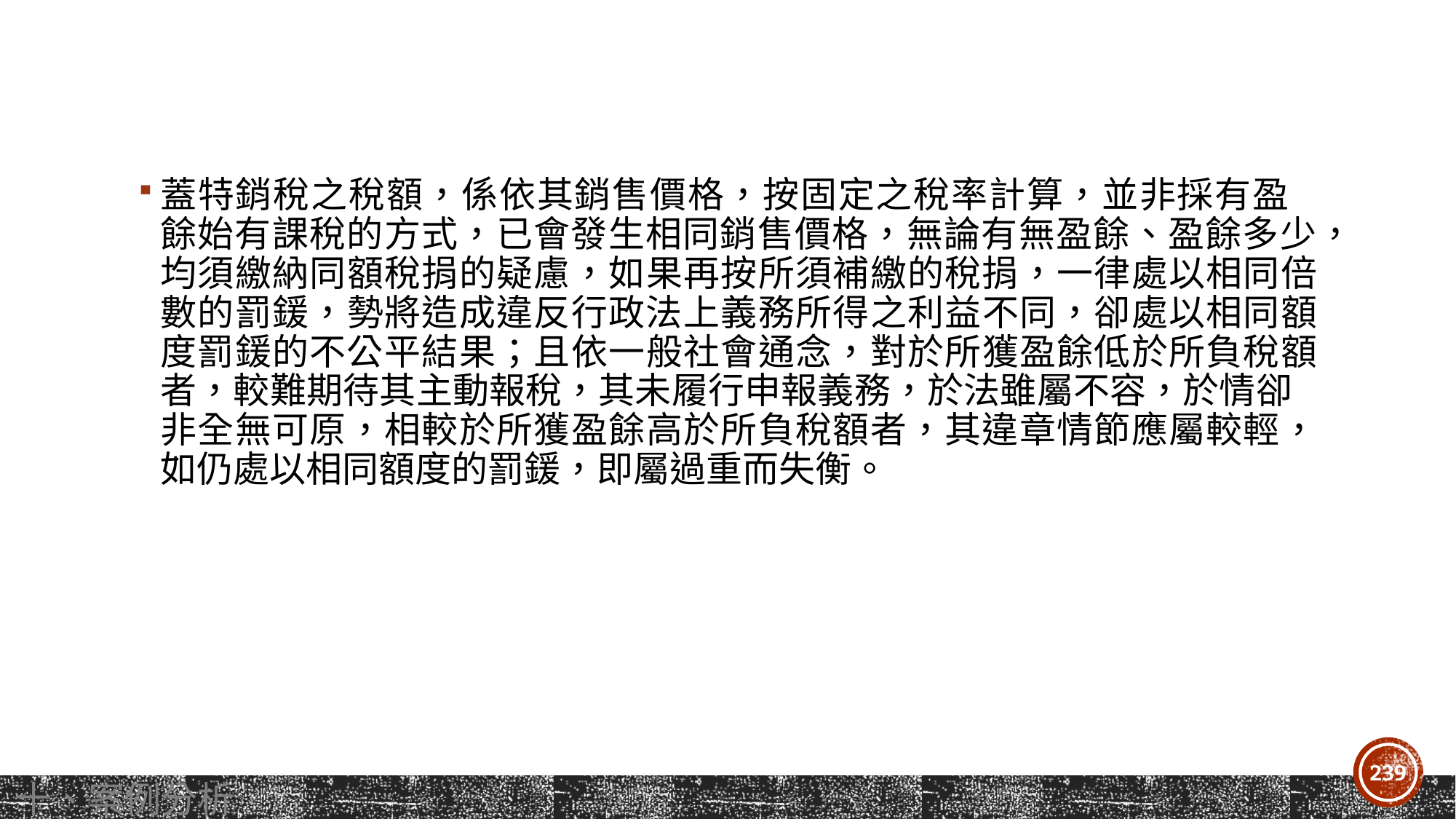

#
蓋特銷稅之稅額，係依其銷售價格，按固定之稅率計算，並非採有盈    餘始有課稅的方式，已會發生相同銷售價格，無論有無盈餘、盈餘多少，均須繳納同額稅捐的疑慮，如果再按所須補繳的稅捐，一律處以相同倍數的罰鍰，勢將造成違反行政法上義務所得之利益不同，卻處以相同額度罰鍰的不公平結果；且依一般社會通念，對於所獲盈餘低於所負稅額者，較難期待其主動報稅，其未履行申報義務，於法雖屬不容，於情卻    非全無可原，相較於所獲盈餘高於所負稅額者，其違章情節應屬較輕，如仍處以相同額度的罰鍰，即屬過重而失衡。
239